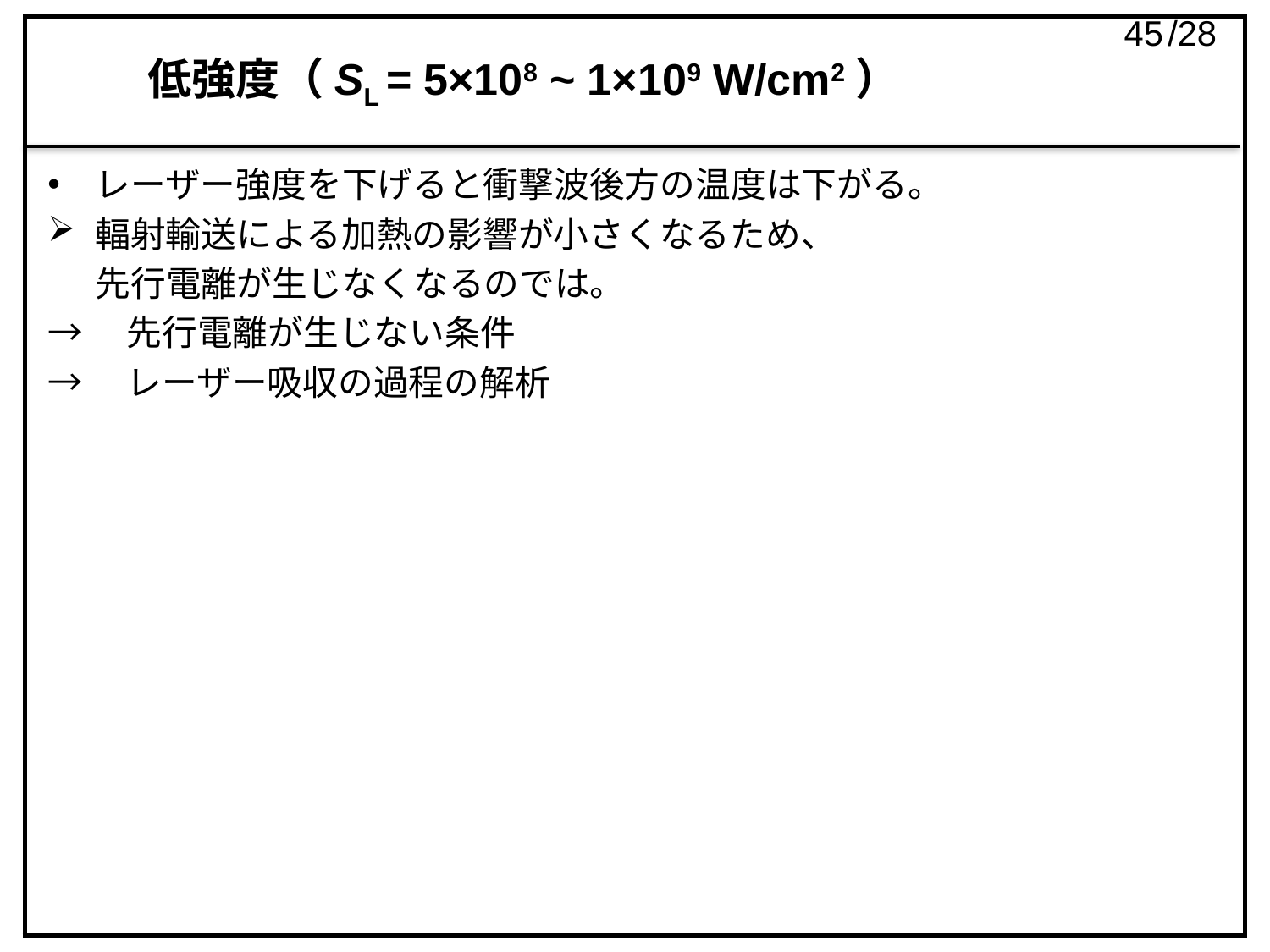

45
# 低強度（SL = 5×108 ~ 1×109 W/cm2）
レーザー強度を下げると衝撃波後方の温度は下がる。
輻射輸送による加熱の影響が小さくなるため、
     先行電離が生じなくなるのでは。
→　先行電離が生じない条件
→　レーザー吸収の過程の解析